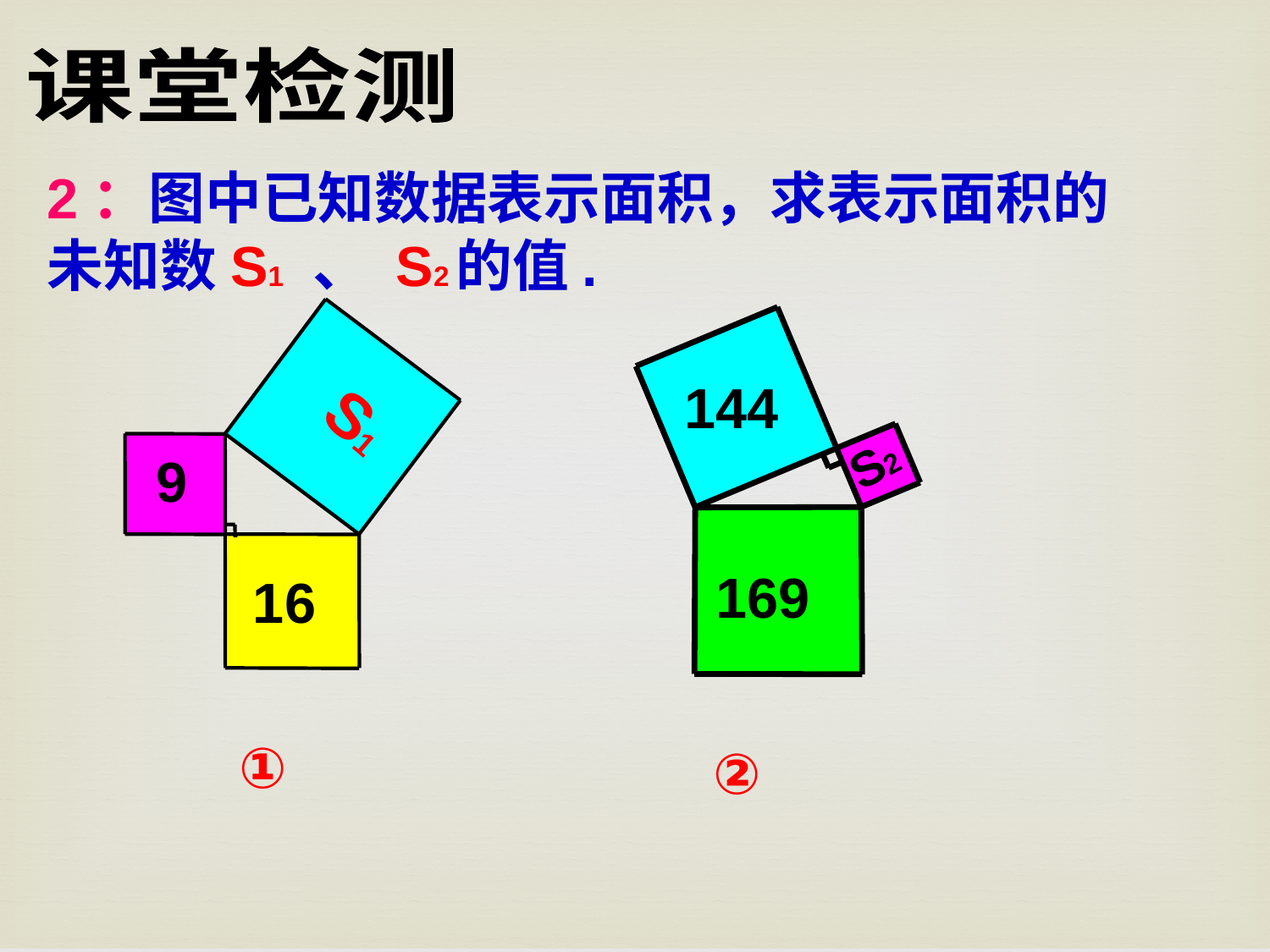

课堂检测
2：图中已知数据表示面积，求表示面积的未知数S1 、 S2的值.

144
S1

S2

9

169
16

①
②